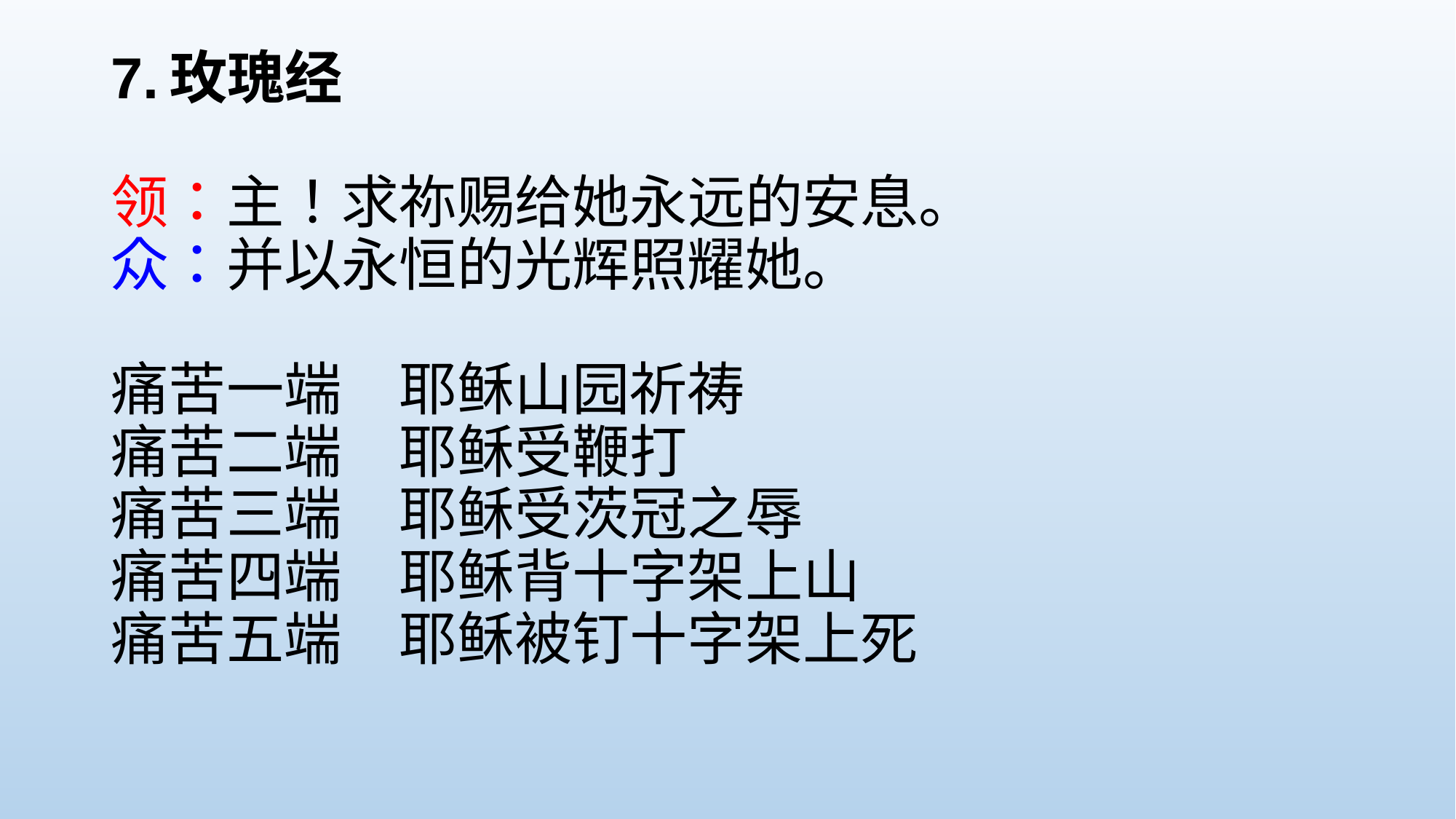

# 7.玫瑰经 领：主！求祢赐给她永远的安息。 众：并以永恒的光辉照耀她。 痛苦一端　耶稣山园祈祷 痛苦二端　耶稣受鞭打 痛苦三端　耶稣受茨冠之辱 痛苦四端　耶稣背十字架上山 痛苦五端　耶稣被钉十字架上死